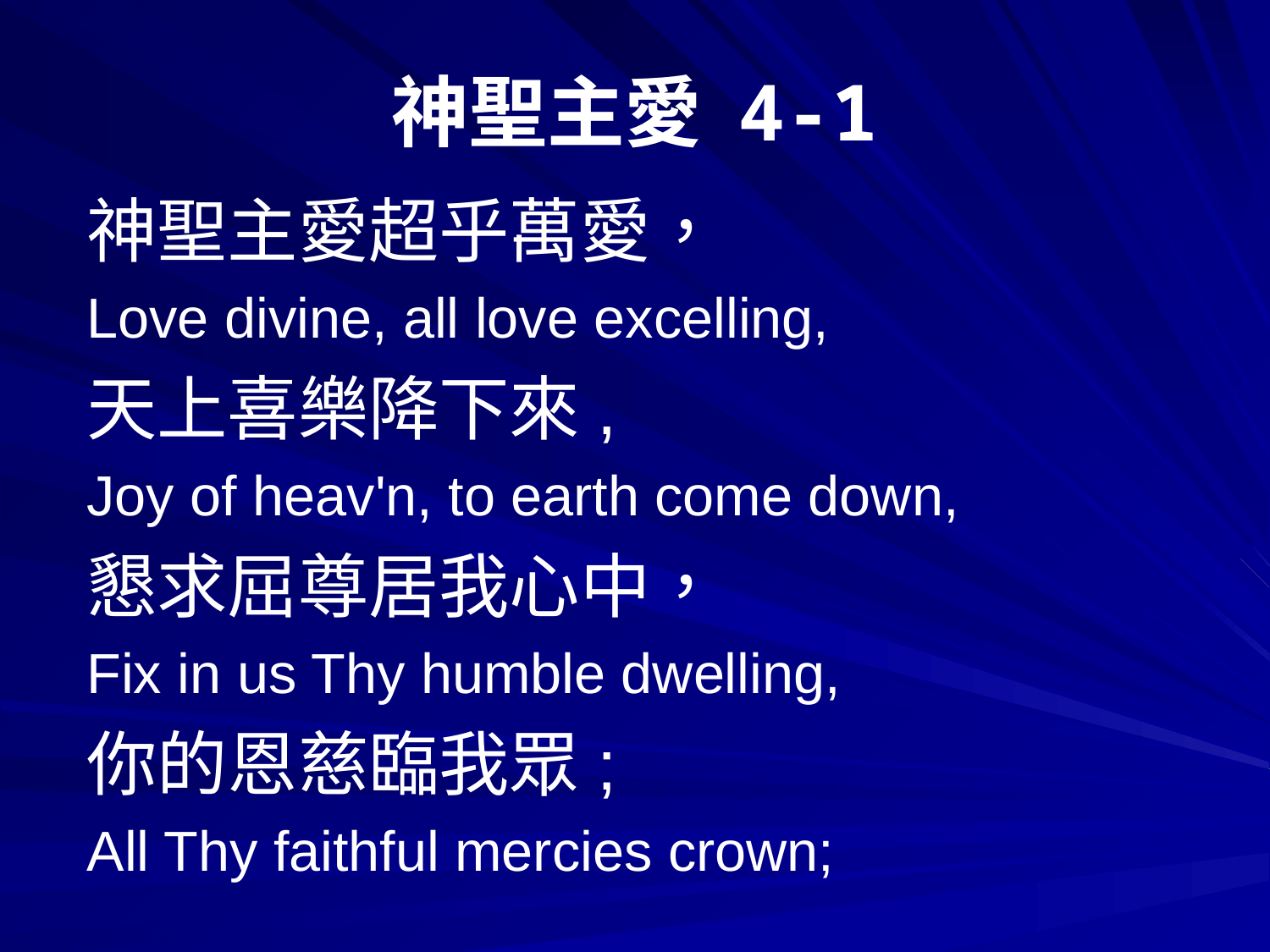

# 神聖主愛 4-1
神聖主愛超乎萬愛，
Love divine, all love excelling,
天上喜樂降下來,
Joy of heav'n, to earth come down,
懇求屈尊居我心中，
Fix in us Thy humble dwelling,
你的恩慈臨我眾;
All Thy faithful mercies crown;